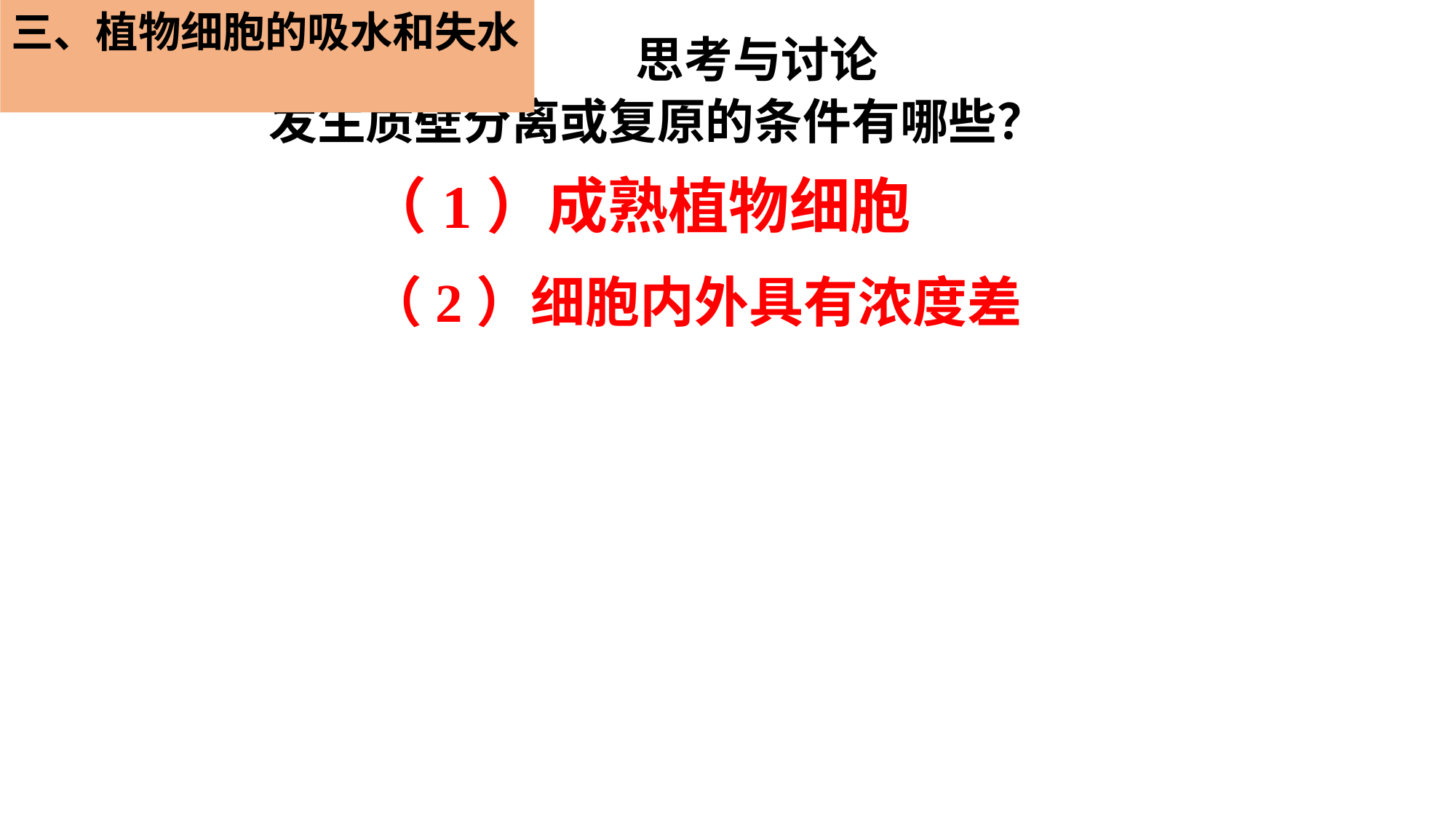

三、植物细胞的吸水和失水
思考与讨论
发生质壁分离或复原的条件有哪些？
（1）成熟植物细胞
（2）细胞内外具有浓度差